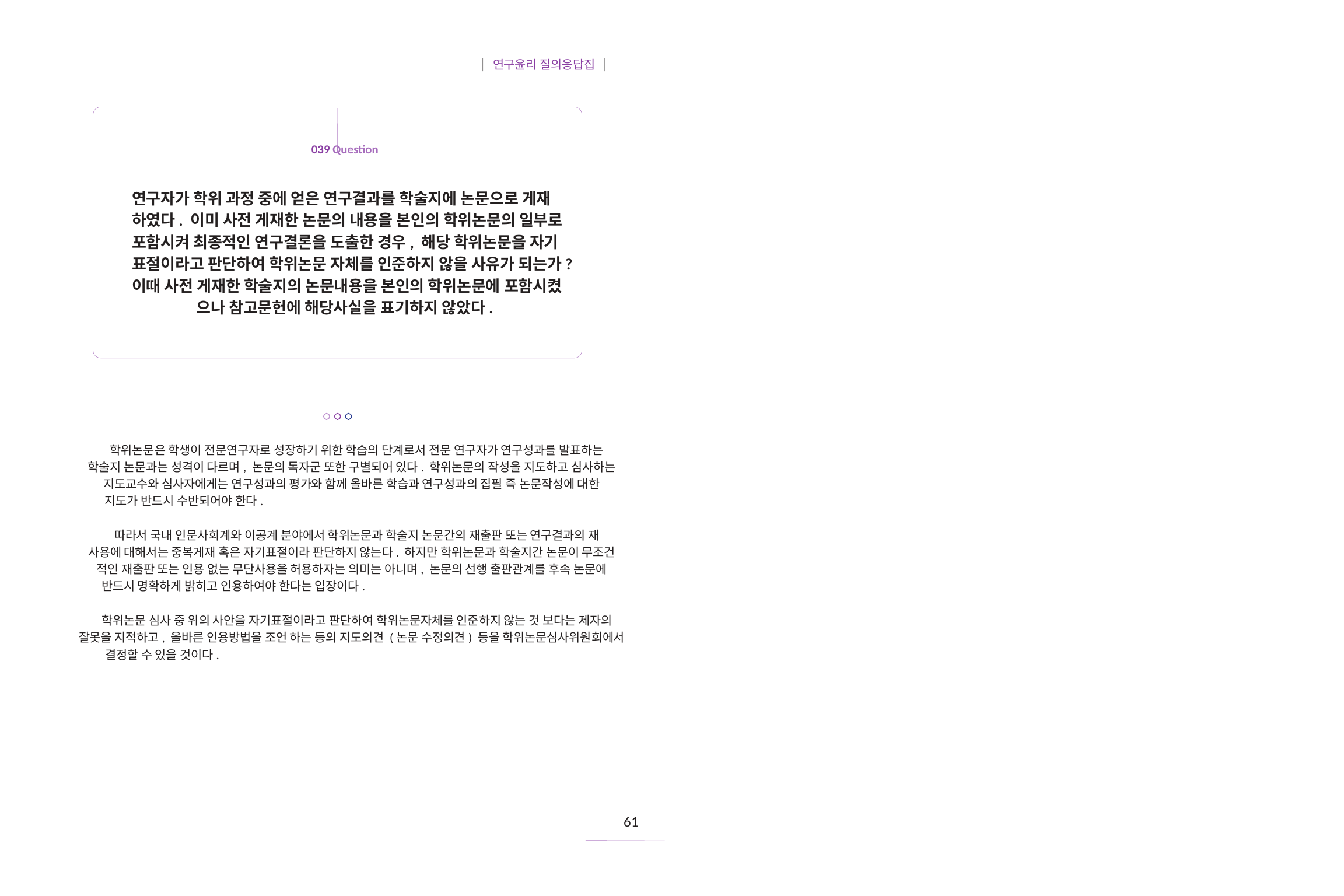

| 연구윤리 질의응답집 |

039 Question

연구자가 학위 과정 중에 얻은 연구결과를 학술지에 논문으로 게재
하였다. 이미 사전 게재한 논문의 내용을 본인의 학위논문의 일부로
포함시켜 최종적인 연구결론을 도출한 경우, 해당 학위논문을 자기
표절이라고 판단하여 학위논문 자체를 인준하지 않을 사유가 되는가?
이때 사전 게재한 학술지의 논문내용을 본인의 학위논문에 포함시켰
으나 참고문헌에 해당사실을 표기하지 않았다.

학위논문은 학생이 전문연구자로 성장하기 위한 학습의 단계로서 전문 연구자가 연구성과를 발표하는
학술지 논문과는 성격이 다르며, 논문의 독자군 또한 구별되어 있다. 학위논문의 작성을 지도하고 심사하는
지도교수와 심사자에게는 연구성과의 평가와 함께 올바른 학습과 연구성과의 집필 즉 논문작성에 대한
지도가 반드시 수반되어야 한다.
따라서 국내 인문사회계와 이공계 분야에서 학위논문과 학술지 논문간의 재출판 또는 연구결과의 재
사용에 대해서는 중복게재 혹은 자기표절이라 판단하지 않는다. 하지만 학위논문과 학술지간 논문이 무조건
적인 재출판 또는 인용 없는 무단사용을 허용하자는 의미는 아니며, 논문의 선행 출판관계를 후속 논문에
반드시 명확하게 밝히고 인용하여야 한다는 입장이다.
학위논문 심사 중 위의 사안을 자기표절이라고 판단하여 학위논문자체를 인준하지 않는 것 보다는 제자의
잘못을 지적하고, 올바른 인용방법을 조언 하는 등의 지도의견 (논문 수정의견) 등을 학위논문심사위원회에서
결정할 수 있을 것이다.
61